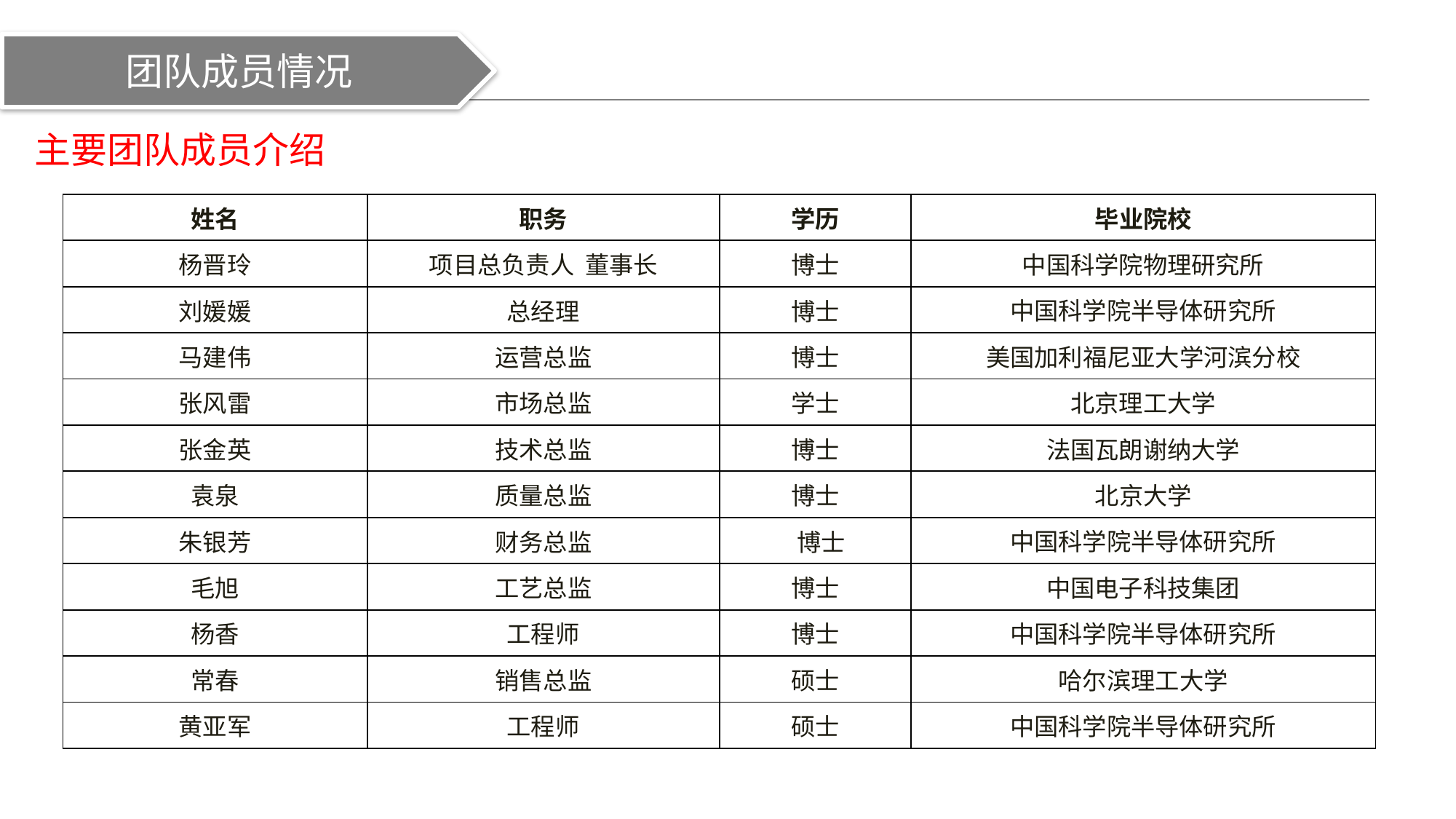

团队成员情况
主要团队成员介绍
| 姓名 | 职务 | 学历 | 毕业院校 |
| --- | --- | --- | --- |
| 杨晋玲 | 项目总负责人 董事长 | 博士 | 中国科学院物理研究所 |
| 刘媛媛 | 总经理 | 博士 | 中国科学院半导体研究所 |
| 马建伟 | 运营总监 | 博士 | 美国加利福尼亚大学河滨分校 |
| 张风雷 | 市场总监 | 学士 | 北京理工大学 |
| 张金英 | 技术总监 | 博士 | 法国瓦朗谢纳大学 |
| 袁泉 | 质量总监 | 博士 | 北京大学 |
| 朱银芳 | 财务总监 | 博士 | 中国科学院半导体研究所 |
| 毛旭 | 工艺总监 | 博士 | 中国电子科技集团 |
| 杨香 | 工程师 | 博士 | 中国科学院半导体研究所 |
| 常春 | 销售总监 | 硕士 | 哈尔滨理工大学 |
| 黄亚军 | 工程师 | 硕士 | 中国科学院半导体研究所 |